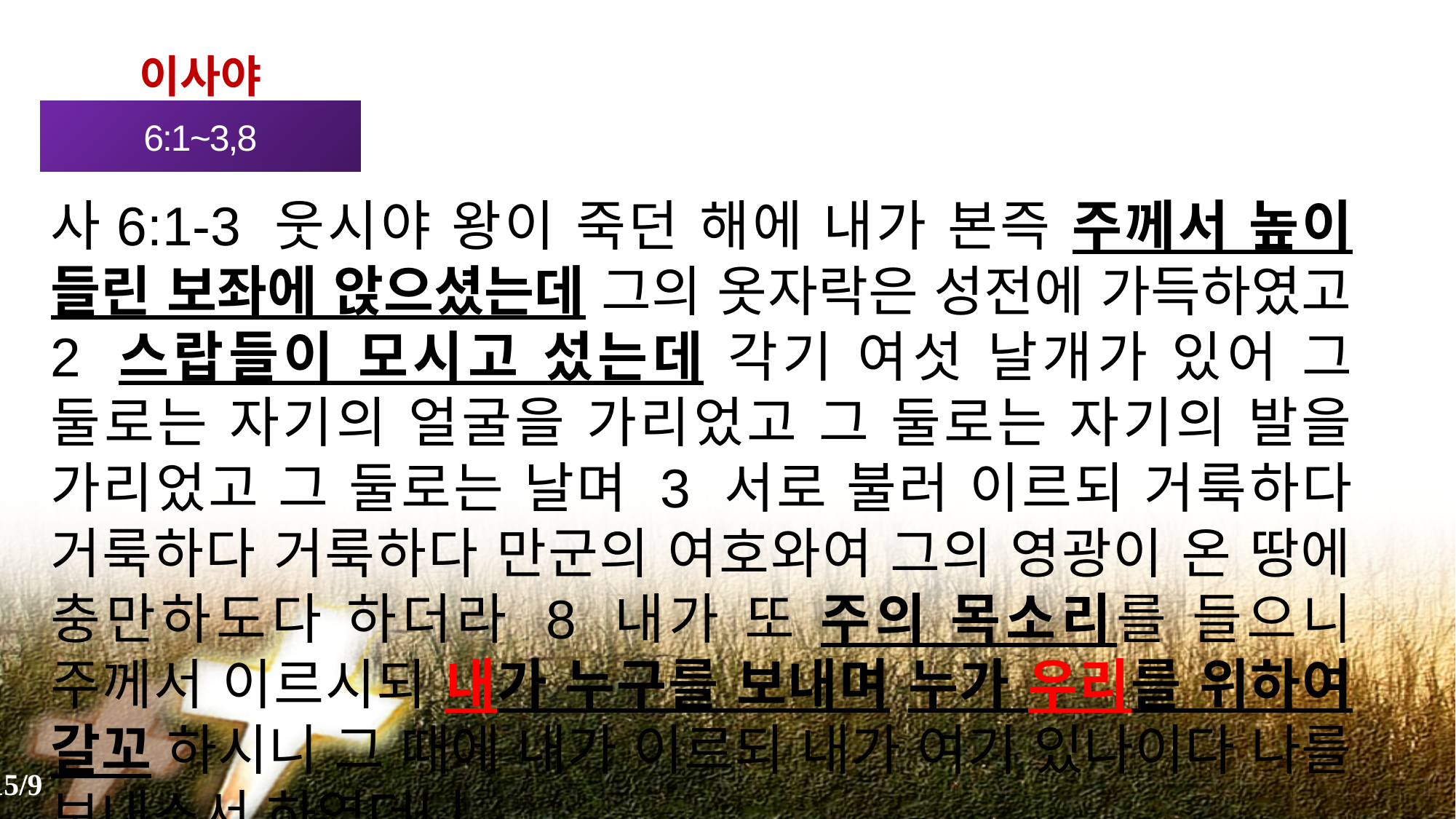

이사야

6:1~3,8
사6:1-3 웃시야 왕이 죽던 해에 내가 본즉 주께서 높이 들린 보좌에 앉으셨는데 그의 옷자락은 성전에 가득하였고 2 스랍들이 모시고 섰는데 각기 여섯 날개가 있어 그 둘로는 자기의 얼굴을 가리었고 그 둘로는 자기의 발을 가리었고 그 둘로는 날며 3 서로 불러 이르되 거룩하다 거룩하다 거룩하다 만군의 여호와여 그의 영광이 온 땅에 충만하도다 하더라 8 내가 또 주의 목소리를 들으니 주께서 이르시되 내가 누구를 보내며 누가 우리를 위하여 갈꼬 하시니 그 때에 내가 이르되 내가 여기 있나이다 나를 보내소서 하였더니